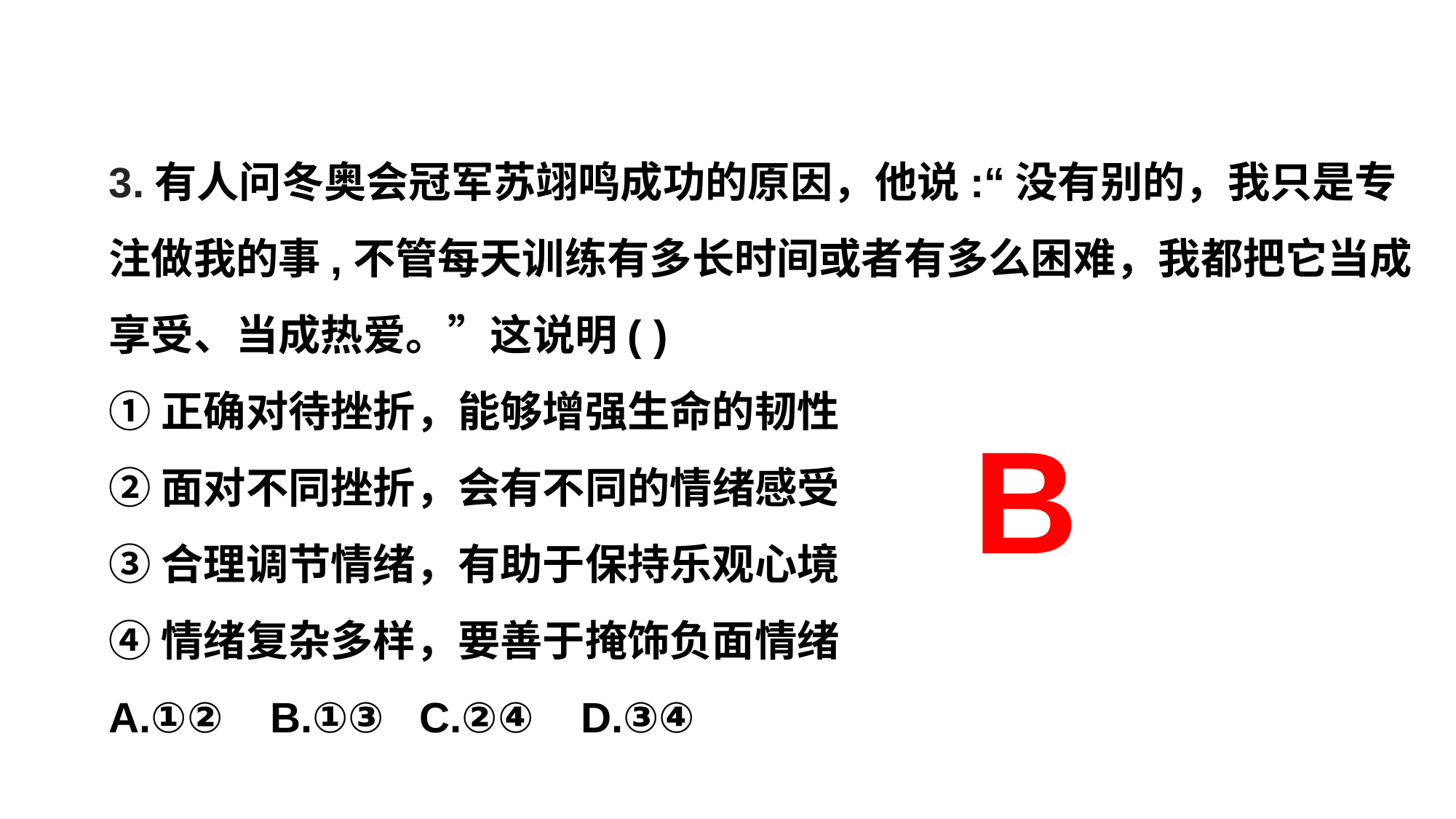

3.有人问冬奥会冠军苏翊鸣成功的原因，他说:“没有别的，我只是专注做我的事,不管每天训练有多长时间或者有多么困难，我都把它当成享受、当成热爱。”这说明( )
①正确对待挫折，能够增强生命的韧性
②面对不同挫折，会有不同的情绪感受
③合理调节情绪，有助于保持乐观心境
④情绪复杂多样，要善于掩饰负面情绪
A.①②    B.①③   C.②④    D.③④
B